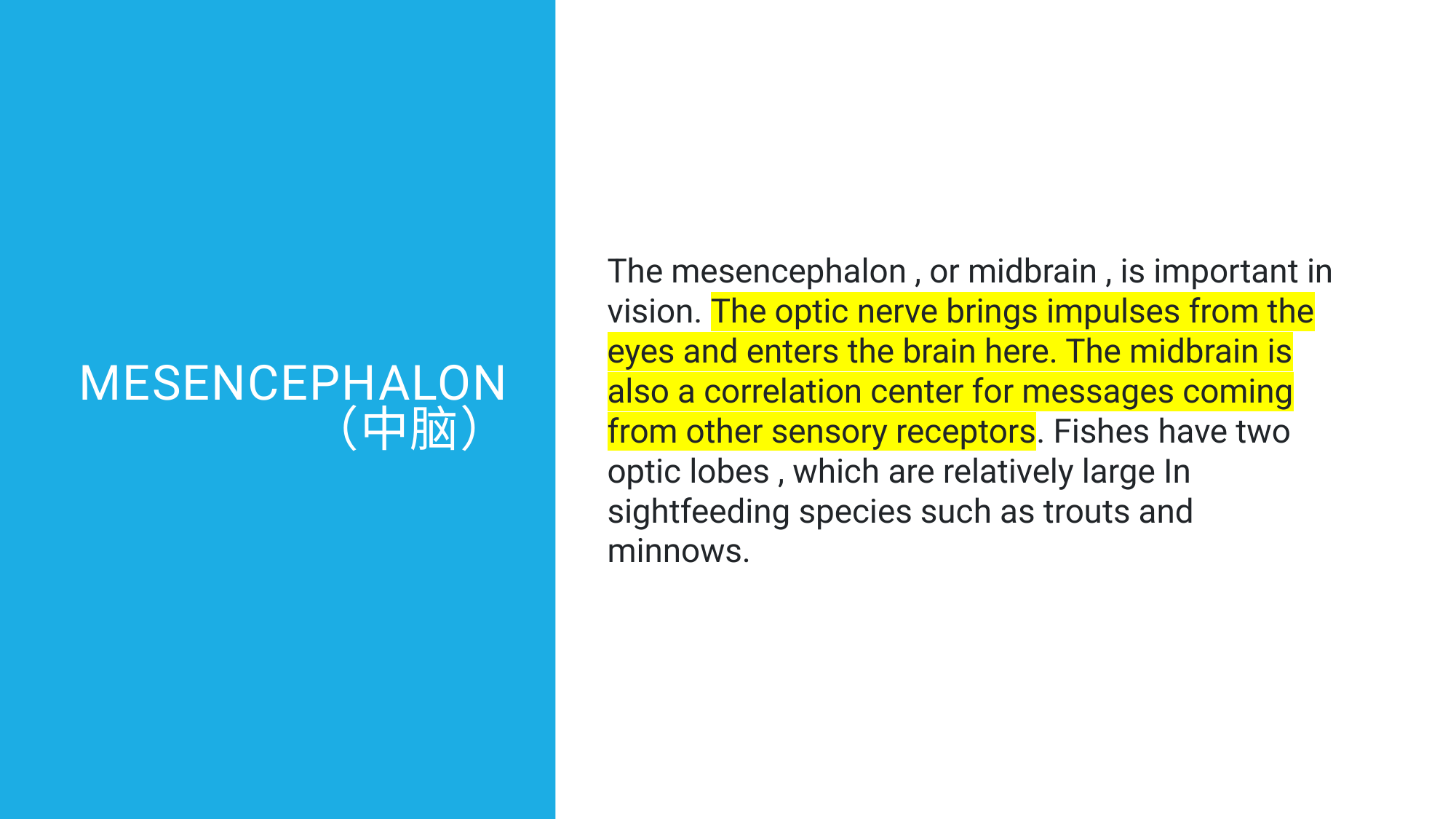

# Mesencephalon （中脑）
The mesencephalon , or midbrain , is important in vision. The optic nerve brings impulses from the eyes and enters the brain here. The midbrain is also a correlation center for messages coming from other sensory receptors. Fishes have two optic lobes , which are relatively large In sightfeeding species such as trouts and minnows.